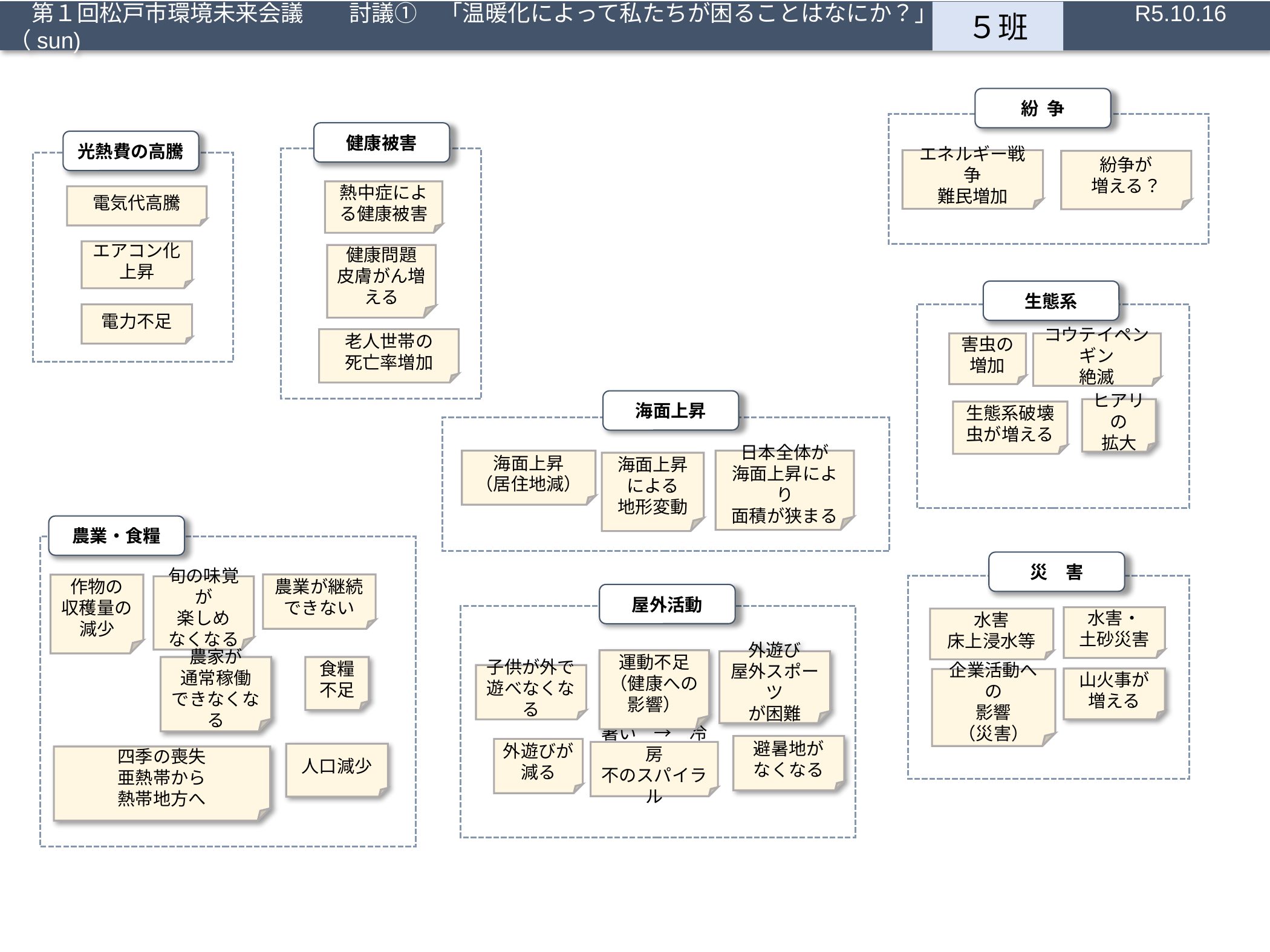

第１回松戸市環境未来会議　　討議①　「温暖化によって私たちが困ることはなにか？」　                                 R5.10.16（sun)
５班
紛  争

エネルギー戦争
難民増加
紛争が
増える？
健康被害

熱中症による健康被害
健康問題
皮膚がん増える
老人世帯の
死亡率増加
光熱費の高騰

電気代高騰
エアコン化
上昇
電力不足
生態系

害虫の
増加
コウテイペンギン
絶滅
生態系破壊
虫が増える
ヒアリの
拡大
海面上昇

海面上昇
（居住地減）
日本全体が
海面上昇により
面積が狭まる
海面上昇
による
地形変動
農業・食糧

農業が継続
できない
作物の
収穫量の
減少
旬の味覚が
楽しめ
なくなる
農家が
通常稼働
できなくなる
食糧
不足
人口減少
四季の喪失
亜熱帯から
熱帯地方へ
災　害

水害・
土砂災害
水害
床上浸水等
企業活動への
影響
（災害）
山火事が
増える
屋外活動

子供が外で
遊べなくなる
外遊びが
減る
暑い　→　冷房
不のスパイラル
運動不足
（健康への
影響）
外遊び
屋外スポーツ
が困難
避暑地が
なくなる